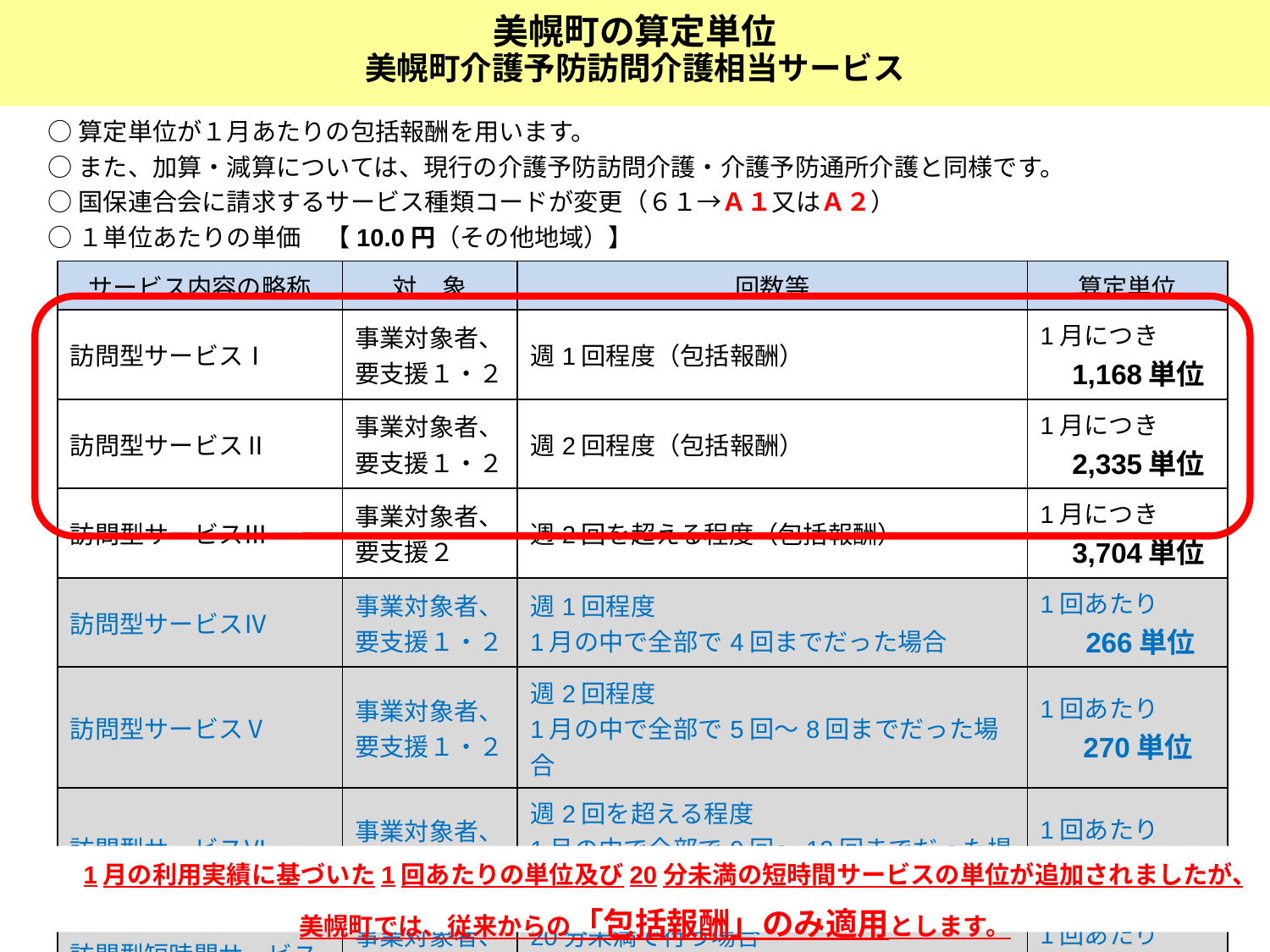

美幌町の算定単位
美幌町介護予防訪問介護相当サービス
○算定単位が１月あたりの包括報酬を用います。
○また、加算・減算については、現行の介護予防訪問介護・介護予防通所介護と同様です。
○国保連合会に請求するサービス種類コードが変更（６１→Ａ１又はＡ２）
○１単位あたりの単価　【10.0円（その他地域）】
| サービス内容の略称 | 対　象 | 回数等 | 算定単位 |
| --- | --- | --- | --- |
| 訪問型サービスⅠ | 事業対象者、 要支援１・２ | 週1回程度（包括報酬） | 1月につき 　1,168単位 |
| 訪問型サービスⅡ | 事業対象者、 要支援１・２ | 週2回程度（包括報酬） | 1月につき 　2,335単位 |
| 訪問型サービスⅢ | 事業対象者、 要支援２ | 週2回を超える程度（包括報酬） | 1月につき 　3,704単位 |
| 訪問型サービスⅣ | 事業対象者、 要支援１・２ | 週1回程度 1月の中で全部で4回までだった場合 | 1回あたり 　 266単位 |
| 訪問型サービスⅤ | 事業対象者、 要支援１・２ | 週2回程度 1月の中で全部で5回～8回までだった場合 | 1回あたり 　 270単位 |
| 訪問型サービスⅥ | 事業対象者、 要支援２ | 週2回を超える程度 1月の中で全部で9回～12回までだった場合 | 1回あたり 　 285単位 |
| 訪問型短時間サービス | 事業対象者、 要支援１・２ | 20分未満で行う場合 ※1月につき22回まで算定可能 | 1回あたり 　 165単位 |

　1月の利用実績に基づいた1回あたりの単位及び20分未満の短時間サービスの単位が追加されましたが、
　美幌町では、従来からの「包括報酬」のみ適用とします。